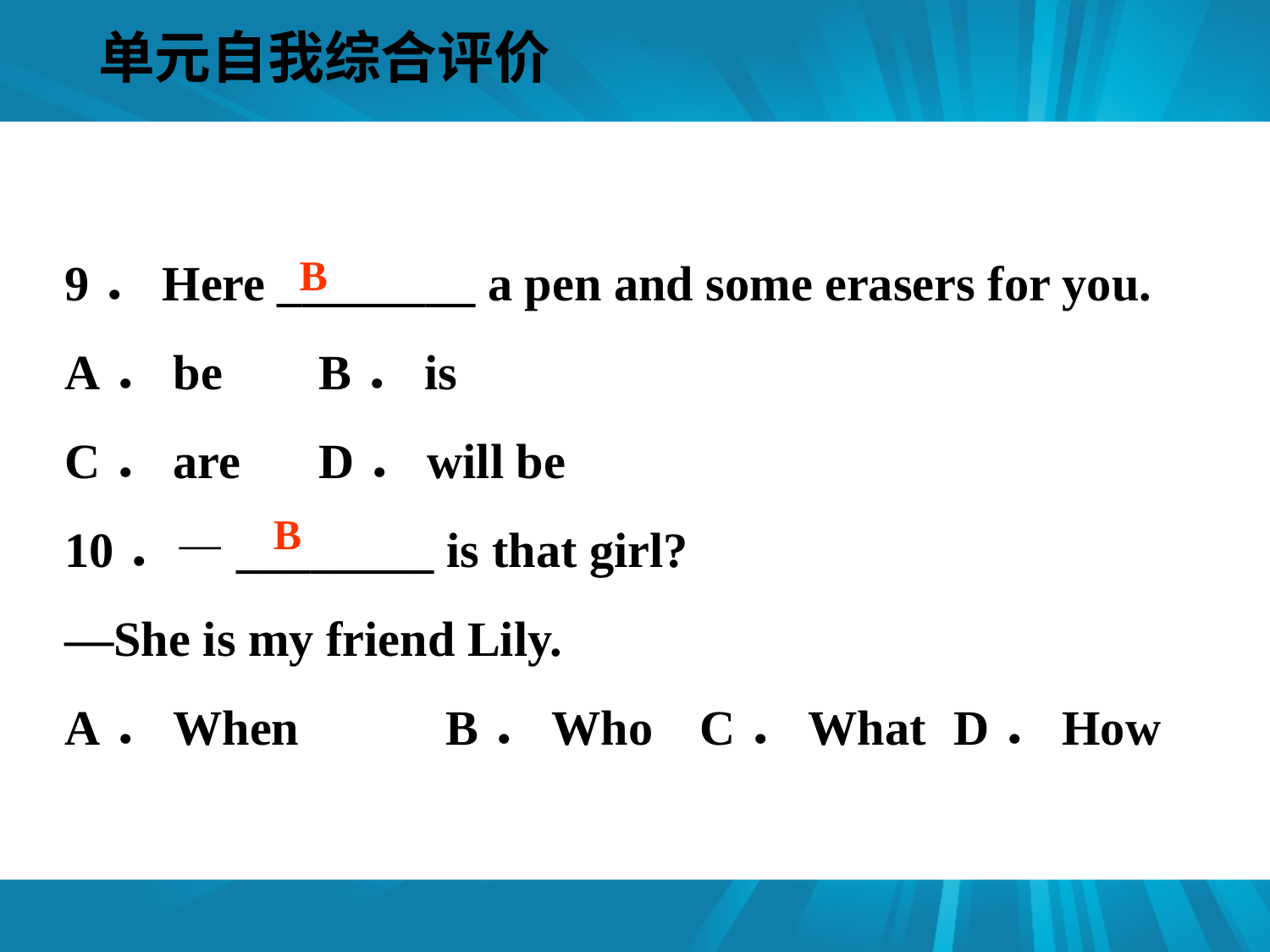

单元自我综合评价
#
9．Here ________ a pen and some erasers for you.
A．be  	B．is
C．are  	D．will be
10．—________ is that girl?
—She is my friend Lily.
A．When  	B．Who  	C．What  	D．How
B
B